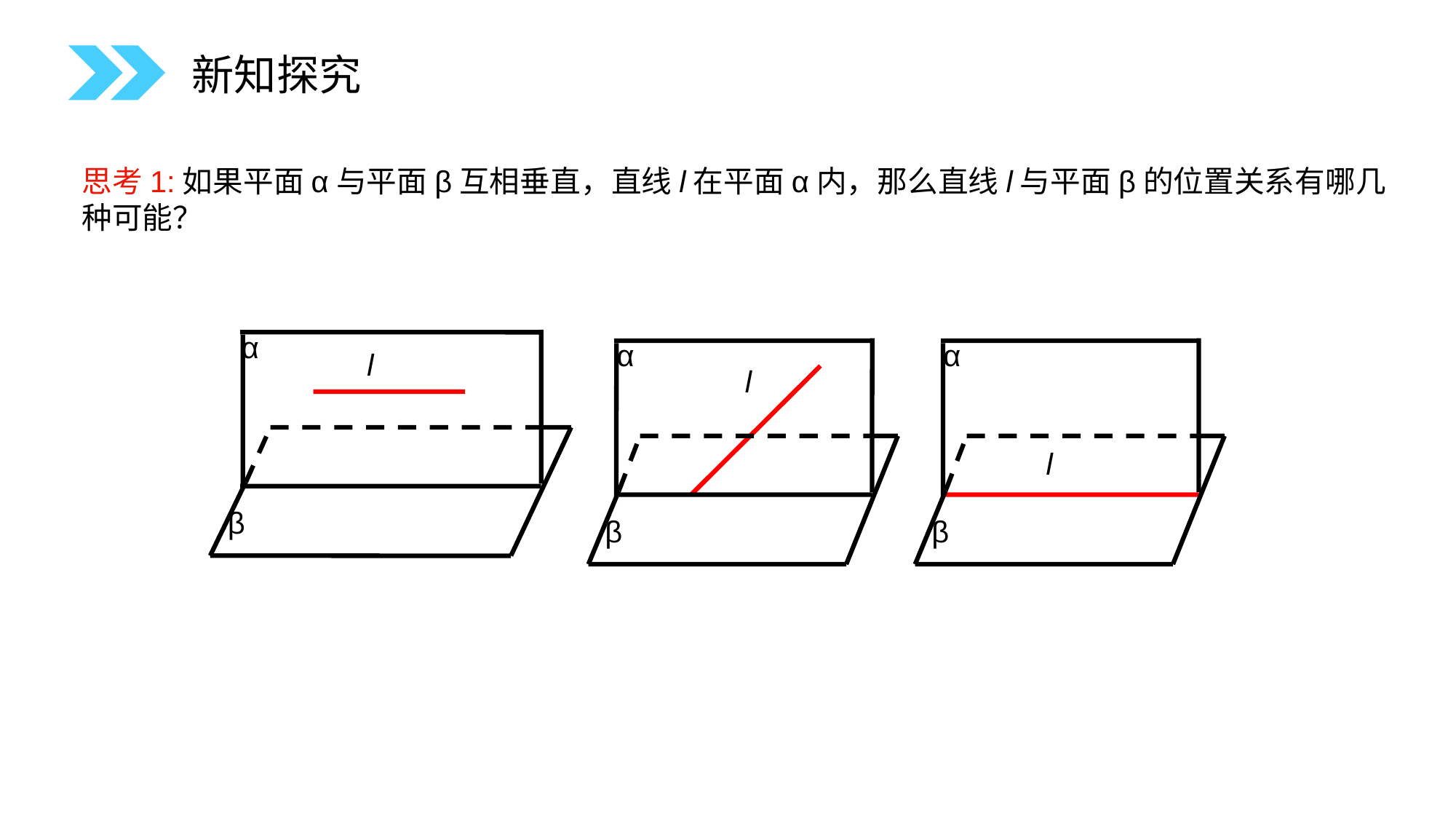

新知探究
思考1:如果平面α与平面β互相垂直，直线l在平面α内，那么直线l与平面β的位置关系有哪几种可能？
α

β

α

β

α

β

l
l

l